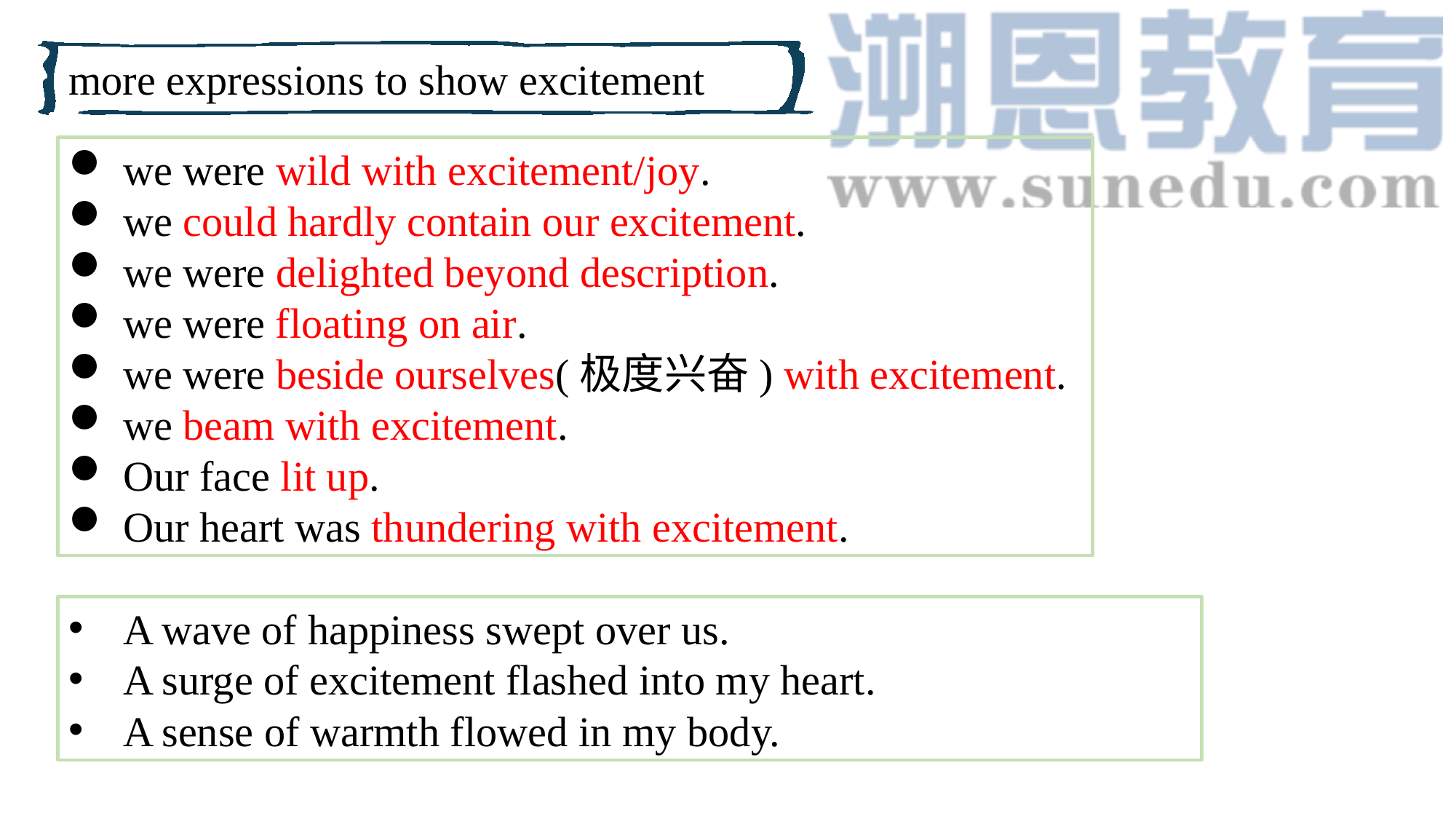

more expressions to show excitement
we were wild with excitement/joy.
we could hardly contain our excitement.
we were delighted beyond description.
we were floating on air.
we were beside ourselves(极度兴奋) with excitement.
we beam with excitement.
Our face lit up.
Our heart was thundering with excitement.
A wave of happiness swept over us.
A surge of excitement flashed into my heart.
A sense of warmth flowed in my body.